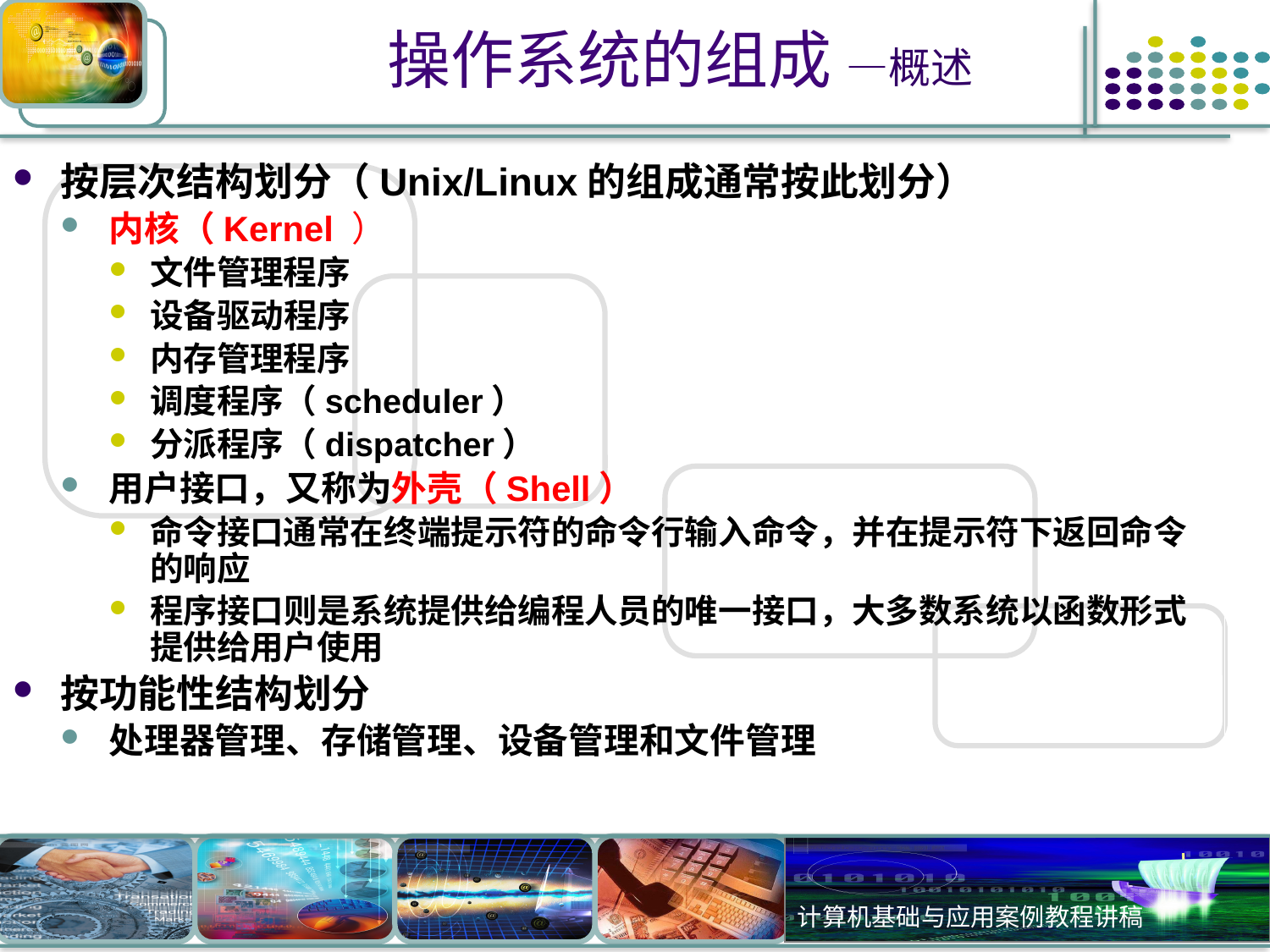

# 操作系统的组成 —概述
按层次结构划分（Unix/Linux的组成通常按此划分）
内核（Kernel ）
文件管理程序
设备驱动程序
内存管理程序
调度程序（scheduler）
分派程序（dispatcher）
用户接口，又称为外壳（Shell）
命令接口通常在终端提示符的命令行输入命令，并在提示符下返回命令的响应
程序接口则是系统提供给编程人员的唯一接口，大多数系统以函数形式提供给用户使用
按功能性结构划分
处理器管理、存储管理、设备管理和文件管理